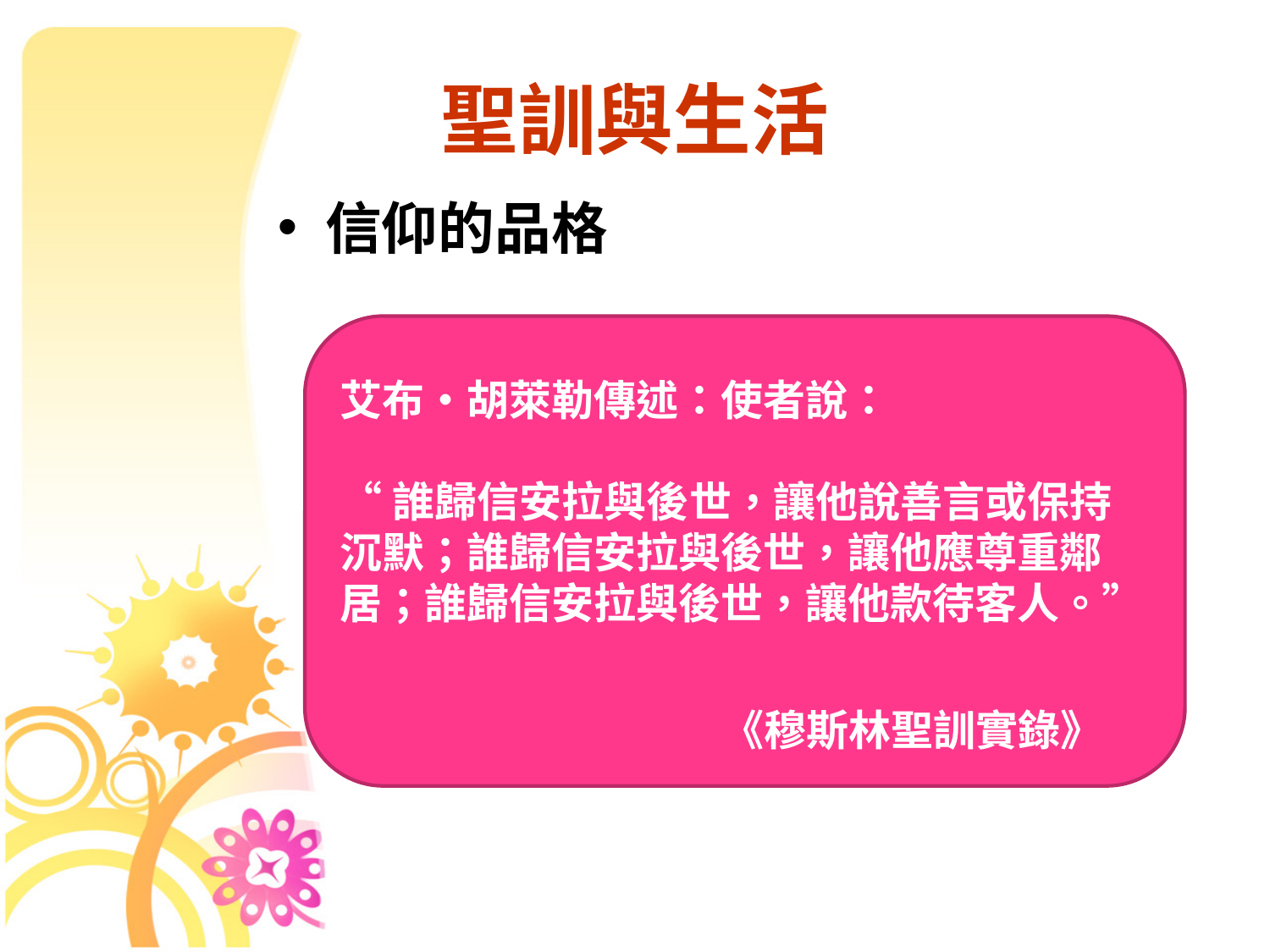

# 聖訓與生活
信仰的品格

艾布•胡萊勒傳述：使者說：
“誰歸信安拉與後世，讓他說善言或保持沉默；誰歸信安拉與後世，讓他應尊重鄰居；誰歸信安拉與後世，讓他款待客人。”
                                       《穆斯林聖訓實錄》